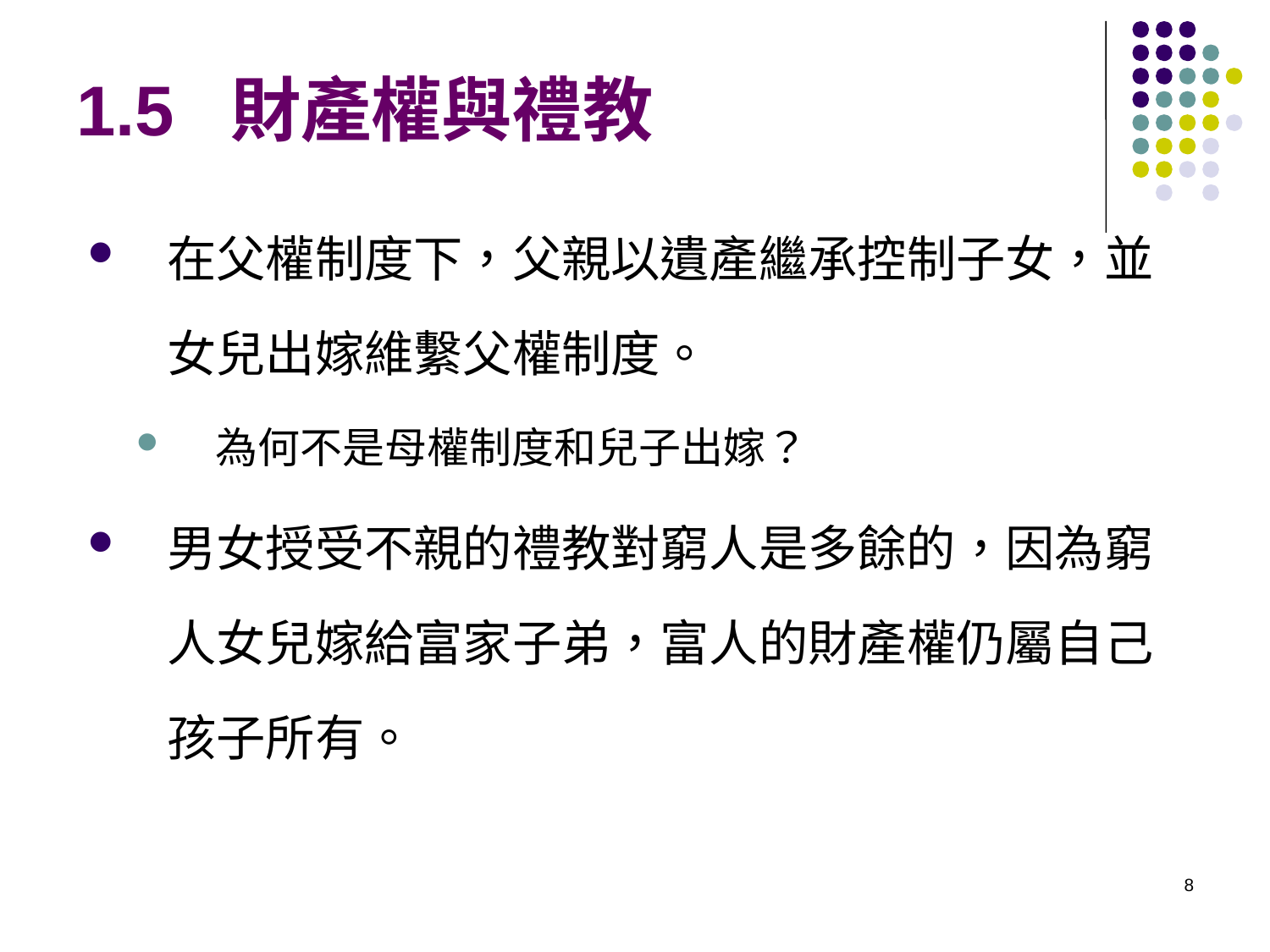

# 1.5  財產權與禮教
在父權制度下，父親以遺產繼承控制子女，並女兒出嫁維繫父權制度。
為何不是母權制度和兒子出嫁？
男女授受不親的禮教對窮人是多餘的，因為窮人女兒嫁給富家子弟，富人的財產權仍屬自己孩子所有。
8